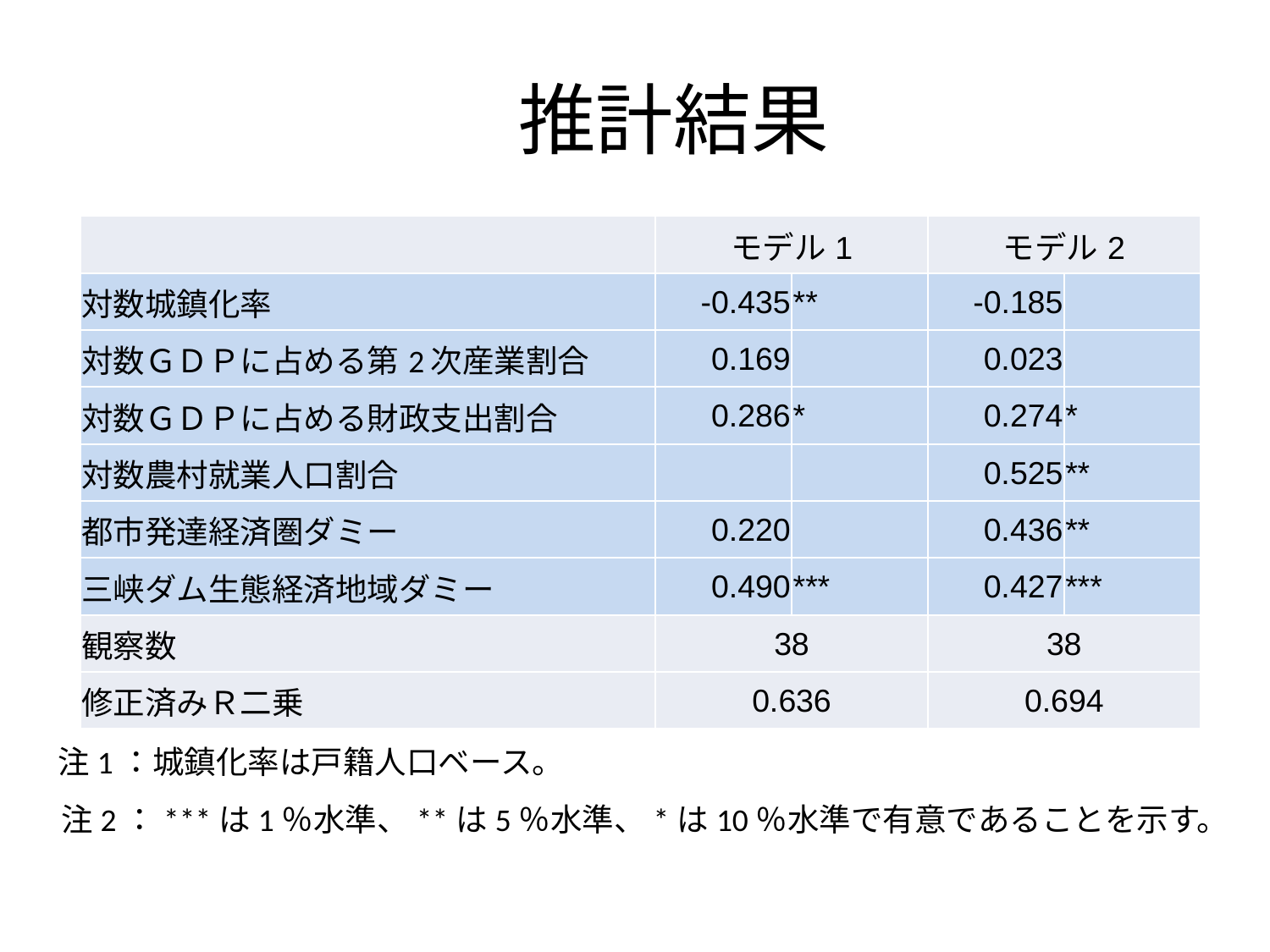

# 推計結果
|  | モデル1 |  | モデル2 |  |
| --- | --- | --- | --- | --- |
| 対数城鎮化率 | -0.435 | \*\* | -0.185 |  |
| 対数ＧＤＰに占める第2次産業割合 | 0.169 |  | 0.023 |  |
| 対数ＧＤＰに占める財政支出割合 | 0.286 | \* | 0.274 | \* |
| 対数農村就業人口割合 |  |  | 0.525 | \*\* |
| 都市発達経済圏ダミー | 0.220 |  | 0.436 | \*\* |
| 三峡ダム生態経済地域ダミー | 0.490 | \*\*\* | 0.427 | \*\*\* |
| 観察数 | 38 |  | 38 |  |
| 修正済みＲ二乗 | 0.636 |  | 0.694 |  |
注1：城鎮化率は戸籍人口ベース。
注2：***は1％水準、**は5％水準、*は10％水準で有意であることを示す。